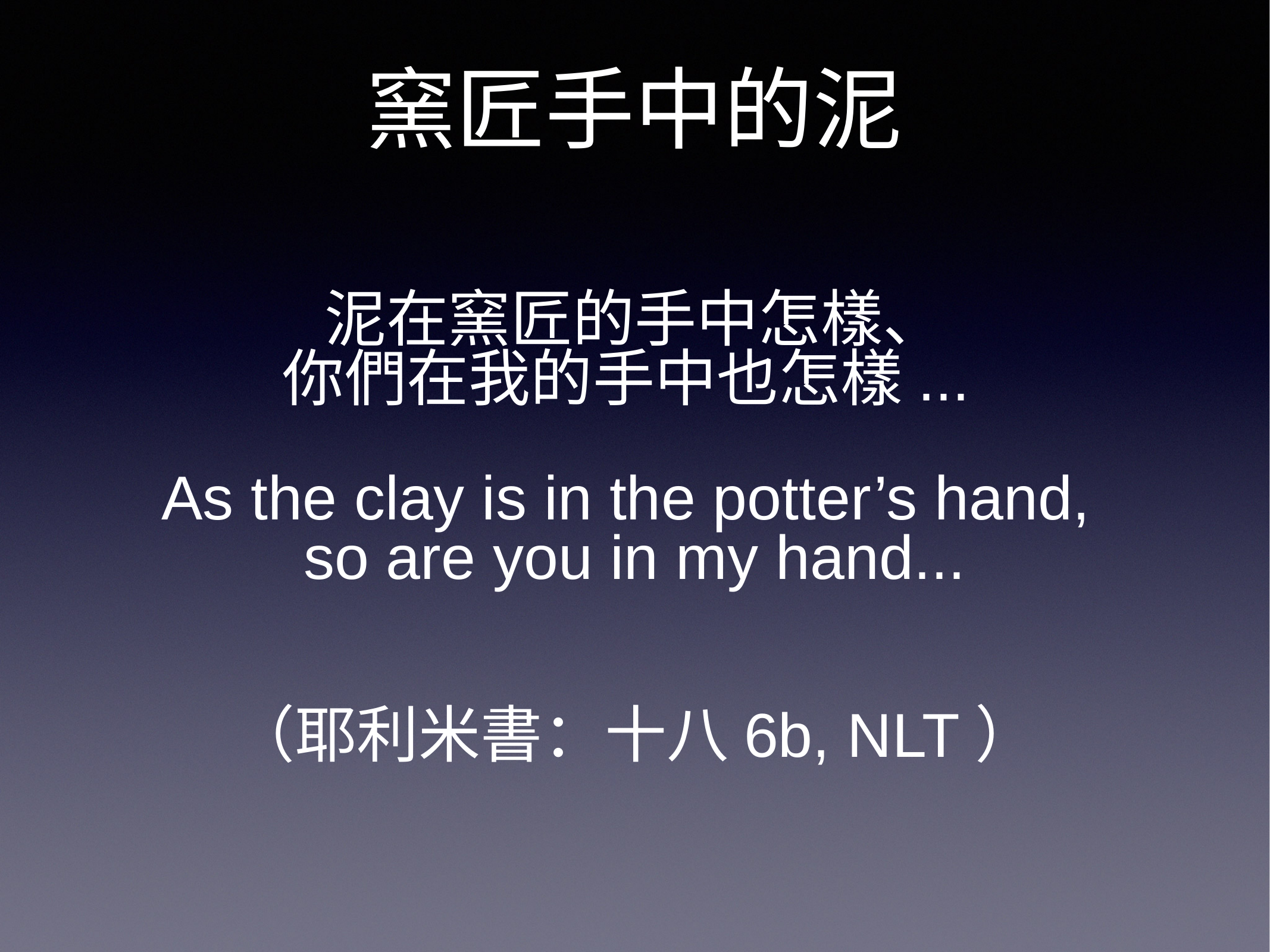

# 窯匠手中的泥
泥在窯匠的手中怎樣、
你們在我的手中也怎樣...
As the clay is in the potter’s hand,
so are you in my hand...
（耶利米書：十八6b, NLT）